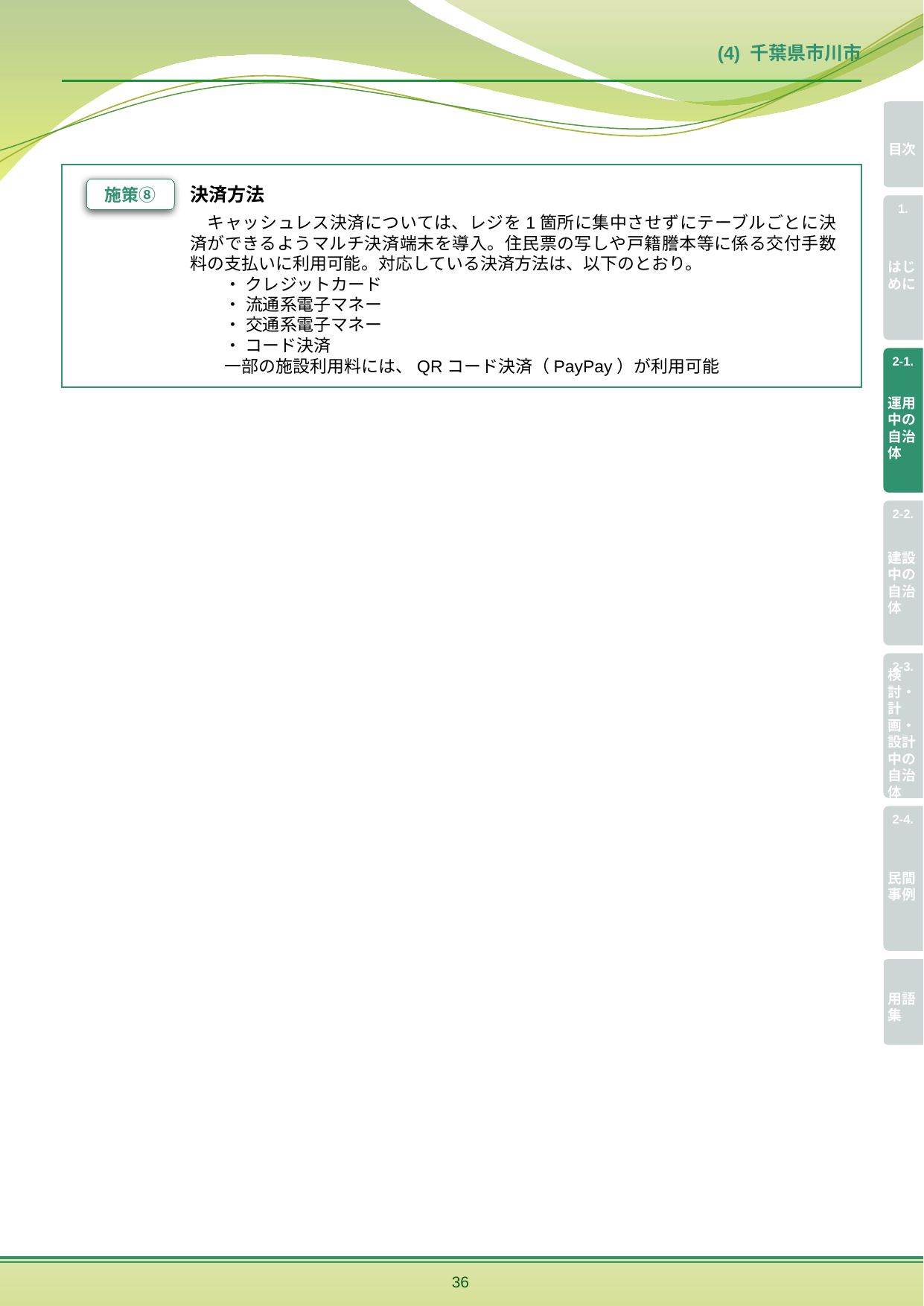

(4) 千葉県市川市

施策⑧
決済方法
キャッシュレス決済については、レジを1箇所に集中させずにテーブルごとに決済ができるようマルチ決済端末を導入。住民票の写しや戸籍謄本等に係る交付手数料の支払いに利用可能。対応している決済方法は、以下のとおり。
　・ クレジットカード
　・ 流通系電子マネー
　・ 交通系電子マネー
　・ コード決済
　一部の施設利用料には、QRコード決済（PayPay）が利用可能
36